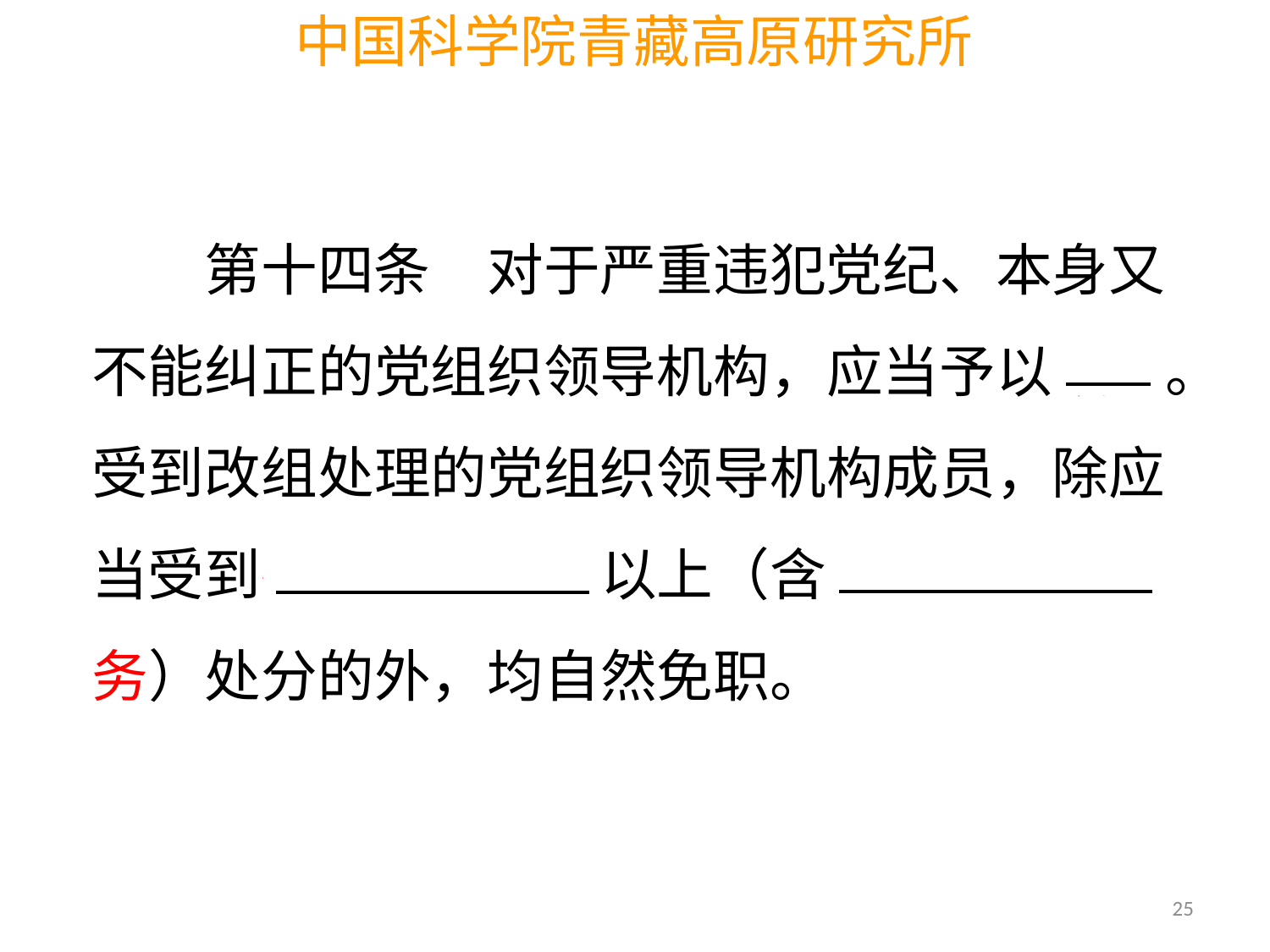

第十四条　对于严重违犯党纪、本身又不能纠正的党组织领导机构，应当予以改组。受到改组处理的党组织领导机构成员，除应当受到撤销党内职务以上（含撤销党内职务）处分的外，均自然免职。

25